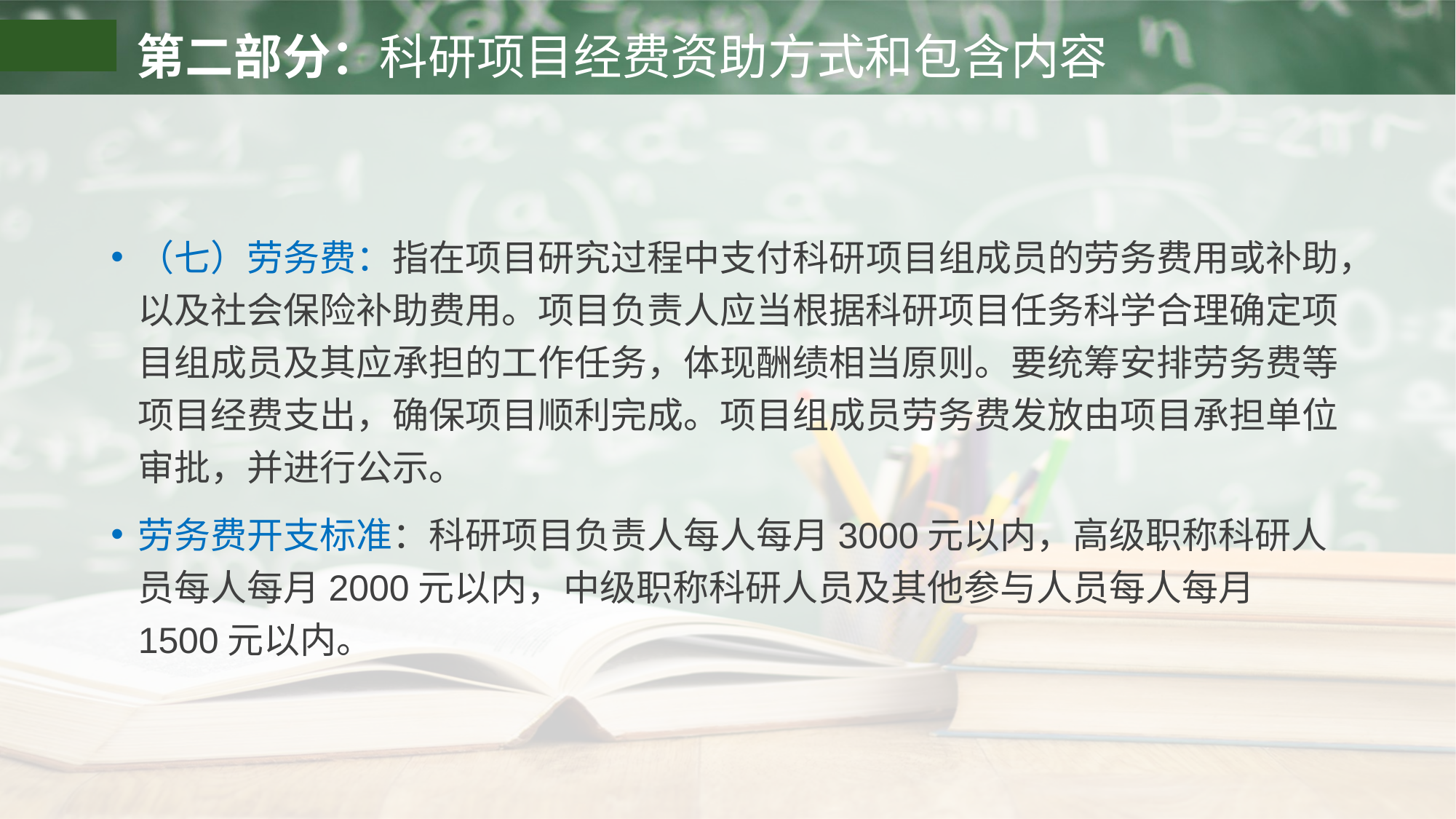

# 第二部分：科研项目经费资助方式和包含内容

（七）劳务费：指在项目研究过程中支付科研项目组成员的劳务费用或补助，以及社会保险补助费用。项目负责人应当根据科研项目任务科学合理确定项目组成员及其应承担的工作任务，体现酬绩相当原则。要统筹安排劳务费等项目经费支出，确保项目顺利完成。项目组成员劳务费发放由项目承担单位审批，并进行公示。
劳务费开支标准：科研项目负责人每人每月3000元以内，高级职称科研人员每人每月2000元以内，中级职称科研人员及其他参与人员每人每月1500元以内。